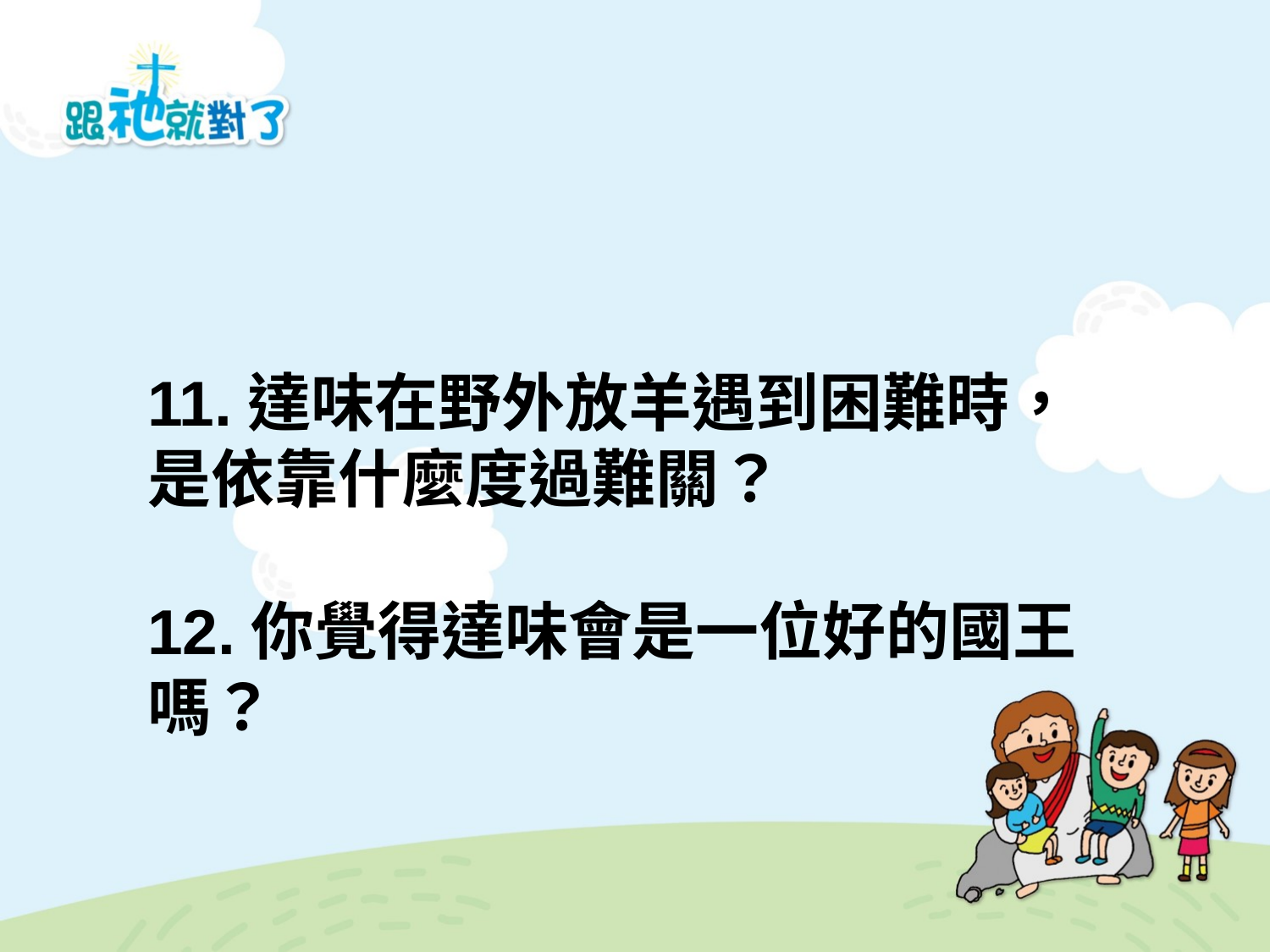

11.達味在野外放羊遇到困難時，是依靠什麼度過難關？

12.你覺得達味會是一位好的國王嗎？